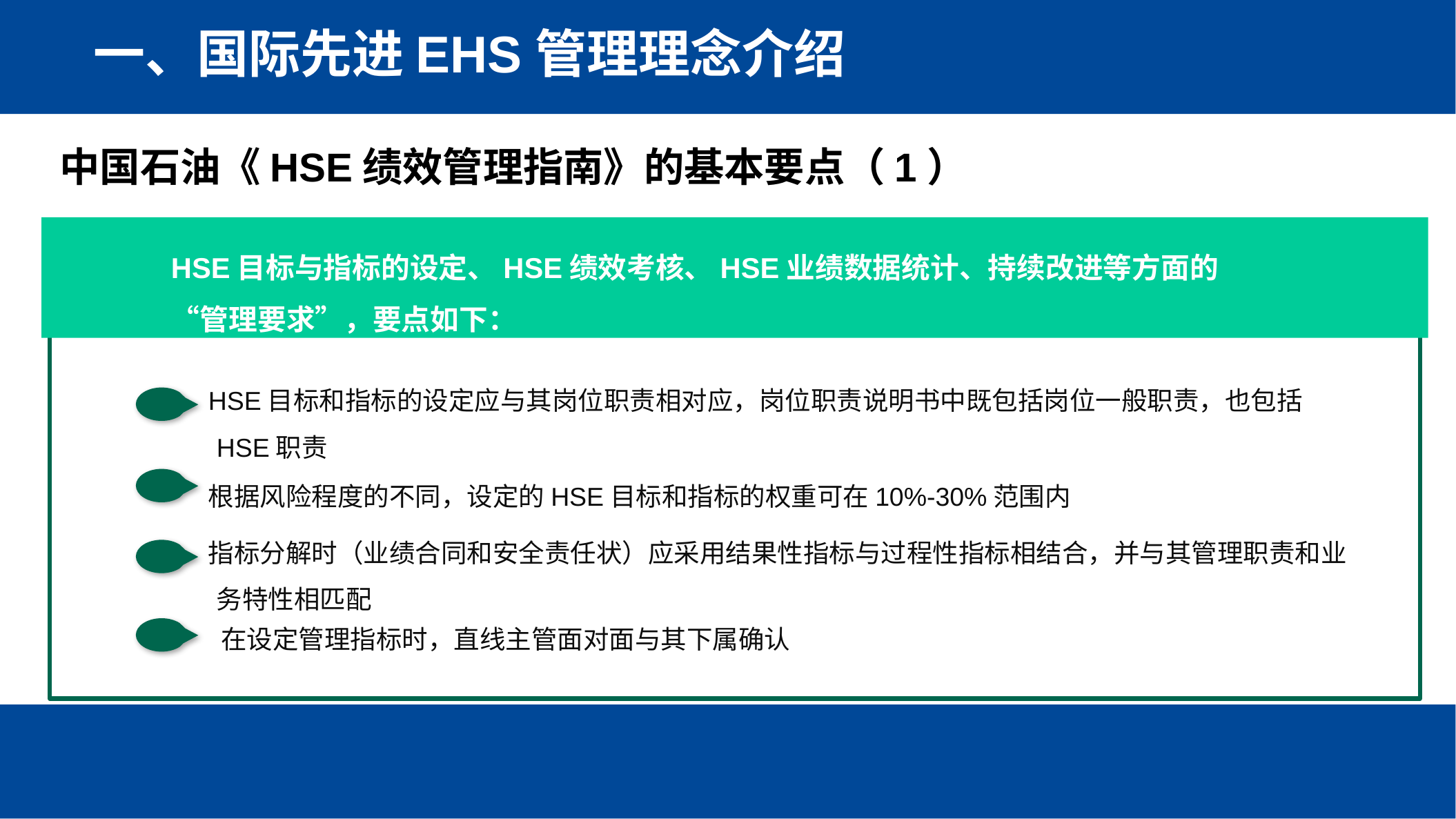

一、国际先进EHS管理理念介绍
中国石油《HSE绩效管理指南》的基本要点（1）

HSE目标与指标的设定、HSE绩效考核、HSE业绩数据统计、持续改进等方面的“管理要求”，要点如下：

HSE目标和指标的设定应与其岗位职责相对应，岗位职责说明书中既包括岗位一般职责，也包括HSE职责

根据风险程度的不同，设定的HSE目标和指标的权重可在10%-30%范围内

指标分解时（业绩合同和安全责任状）应采用结果性指标与过程性指标相结合，并与其管理职责和业务特性相匹配

在设定管理指标时，直线主管面对面与其下属确认